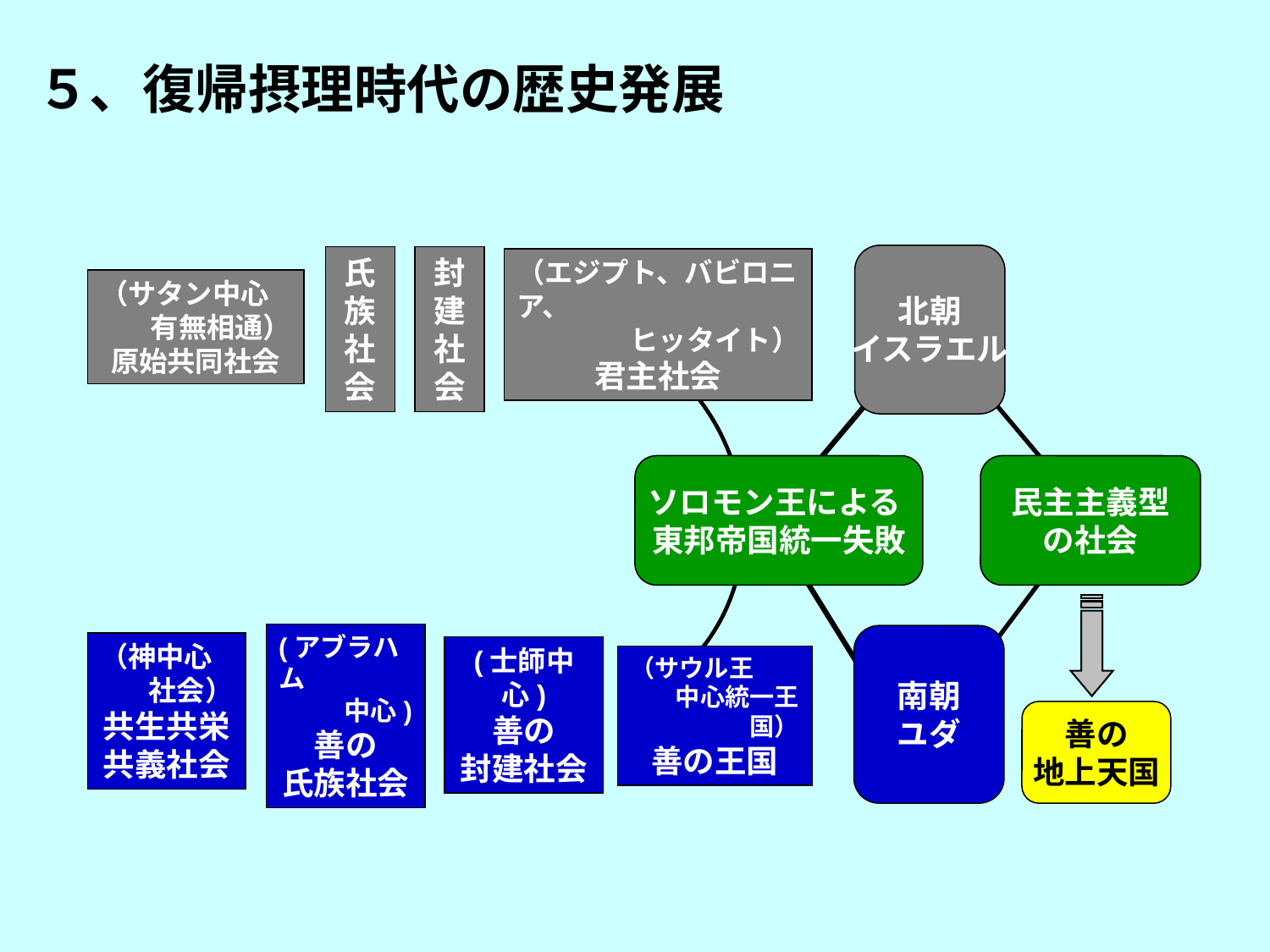

５、復帰摂理時代の歴史発展
北朝
イスラエル
氏族社会
封建社会
（エジプト、バビロニア、
ヒッタイト）
君主社会
（サタン中心
有無相通）
原始共同社会

ソロモン王による
東邦帝国統一失敗
民主主義型
の社会

南朝
ユダ
（神中心
社会）
共生共栄共義社会
(アブラハム
中心)
善の
氏族社会
(士師中心)
善の
封建社会
（サウル王
中心統一王国）
善の王国
善の
地上天国